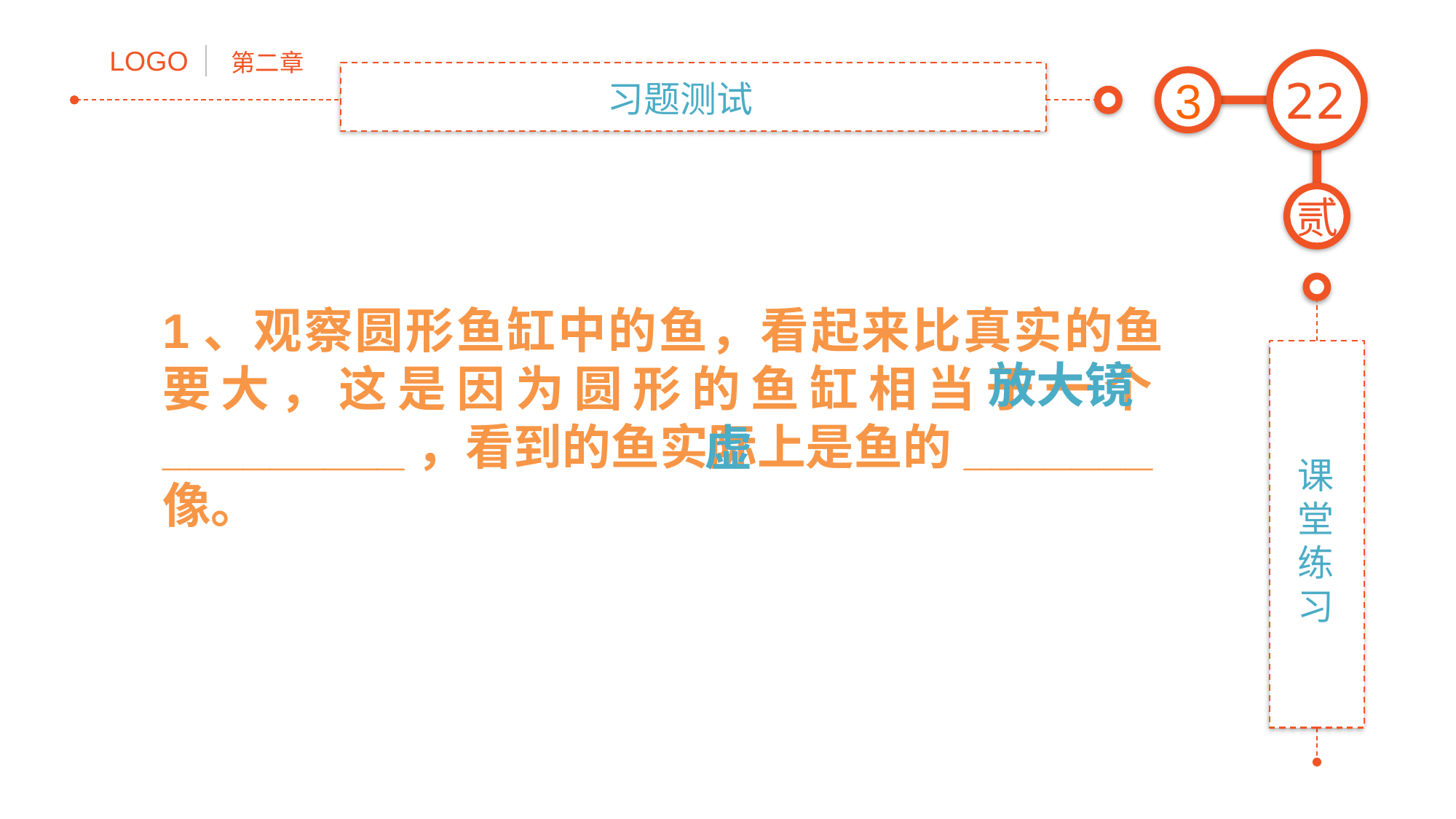

3
习题测试

1、观察圆形鱼缸中的鱼，看起来比真实的鱼要大，这是因为圆形的鱼缸相当于一个_________，看到的鱼实际上是鱼的_______像。

放大镜
虚
课堂练习